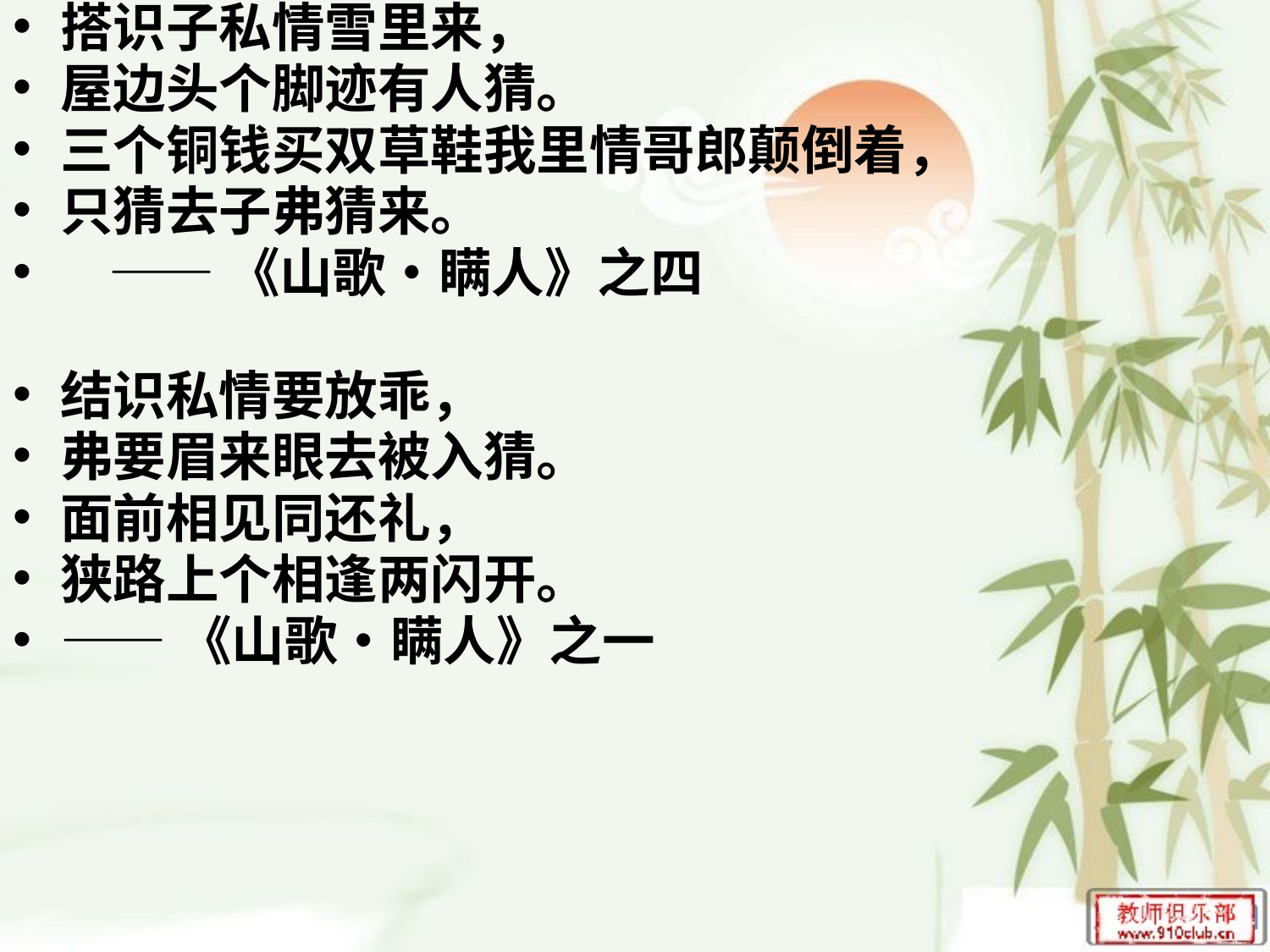

搭识子私情雪里来，
屋边头个脚迹有人猜。
三个铜钱买双草鞋我里情哥郎颠倒着，
只猜去子弗猜来。
    ——《山歌•瞒人》之四

结识私情要放乖，
弗要眉来眼去被入猜。
面前相见同还礼，
狭路上个相逢两闪开。
——《山歌•瞒人》之一